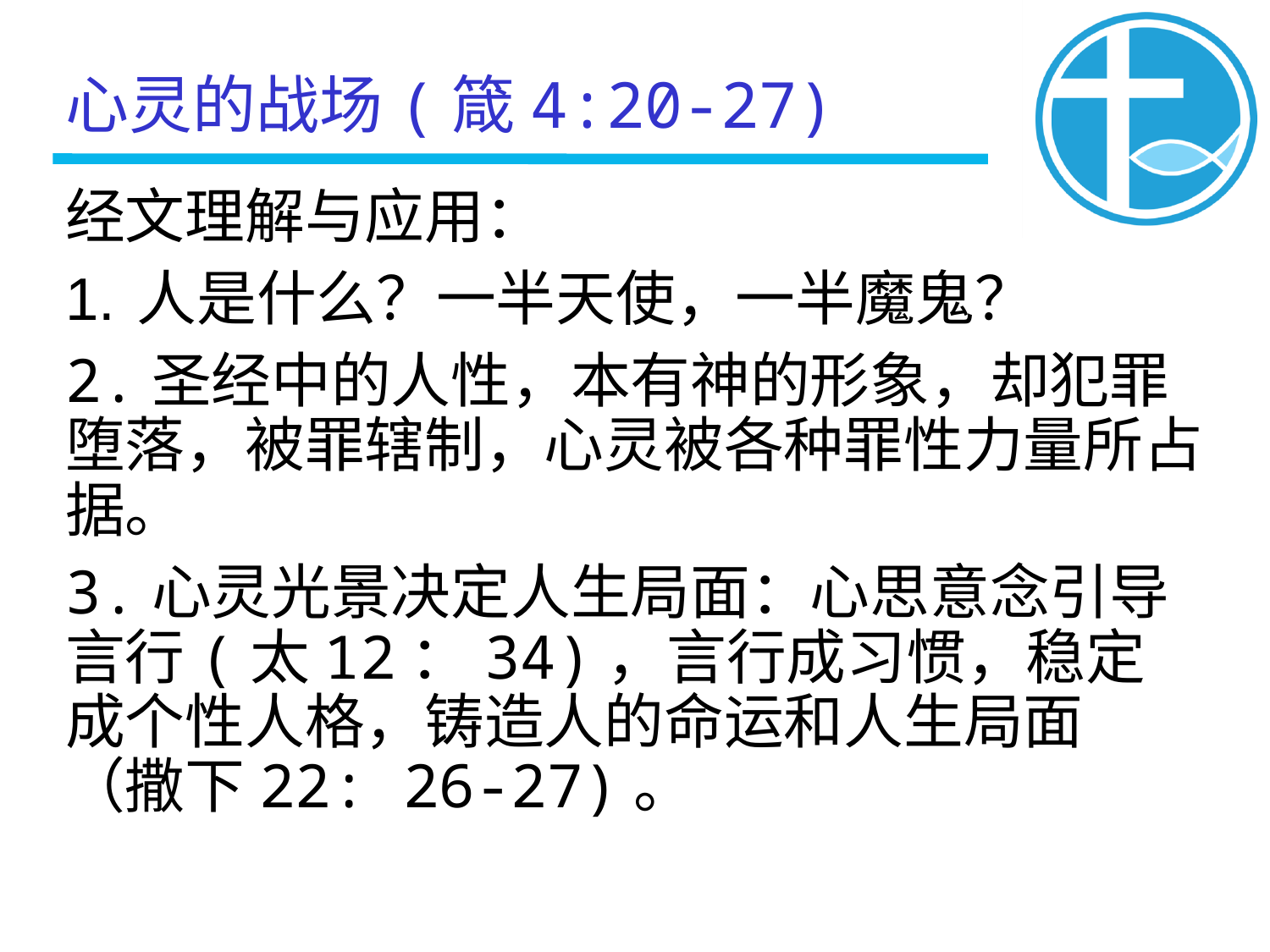

心灵的战场(箴4:20-27)
经文理解与应用：
人是什么？一半天使，一半魔鬼？
2.圣经中的人性，本有神的形象，却犯罪堕落，被罪辖制，心灵被各种罪性力量所占据。
3.心灵光景决定人生局面：心思意念引导言行(太12：34)，言行成习惯，稳定成个性人格，铸造人的命运和人生局面 （撒下22: 26-27)。